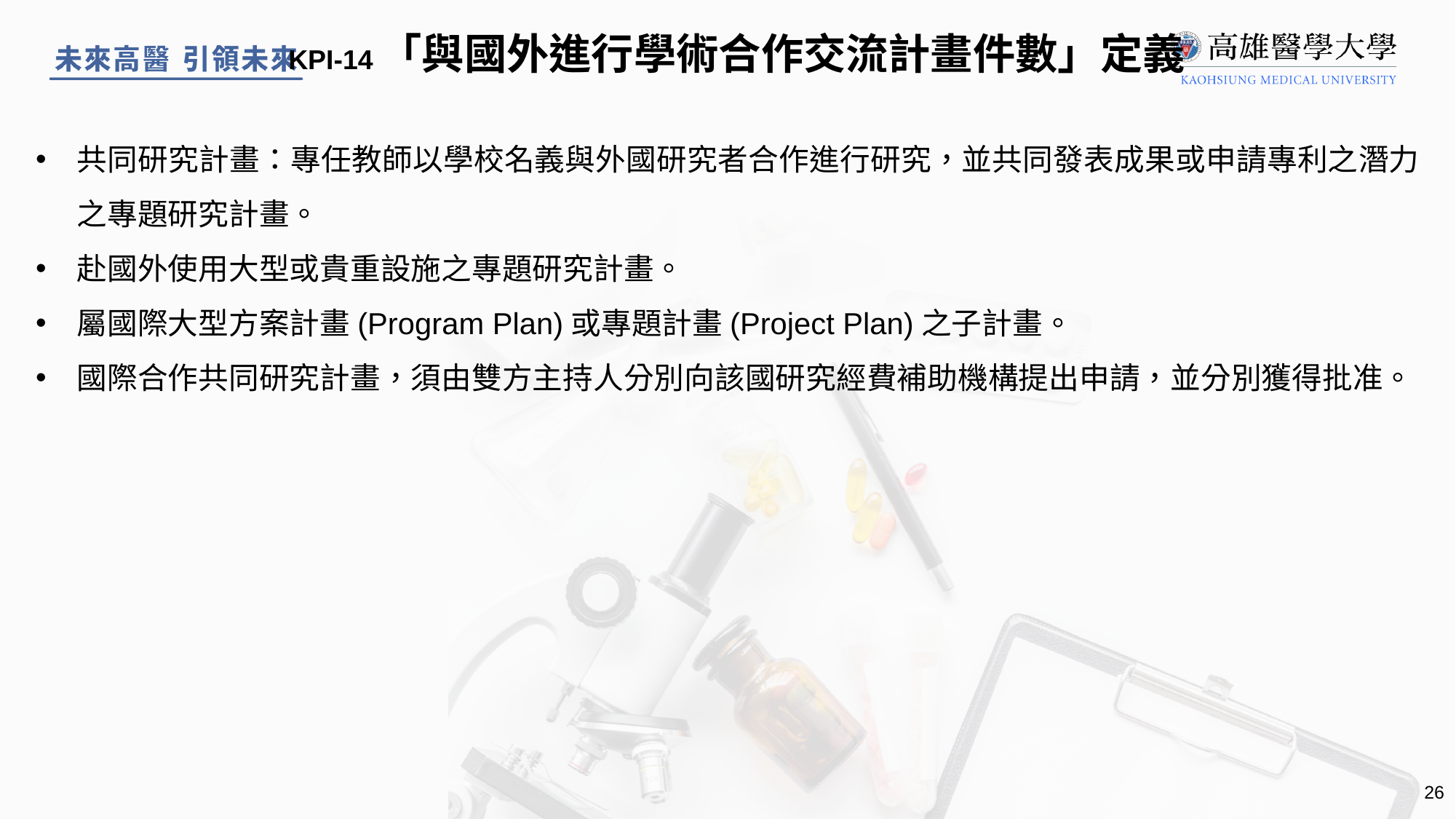

KPI-14「與國外進行學術合作交流計畫件數」定義
共同研究計畫：專任教師以學校名義與外國研究者合作進行研究，並共同發表成果或申請專利之潛力之專題研究計畫。
赴國外使用大型或貴重設施之專題研究計畫。
屬國際大型方案計畫(Program Plan)或專題計畫(Project Plan)之子計畫。
國際合作共同研究計畫，須由雙方主持人分別向該國研究經費補助機構提出申請，並分別獲得批准。
26